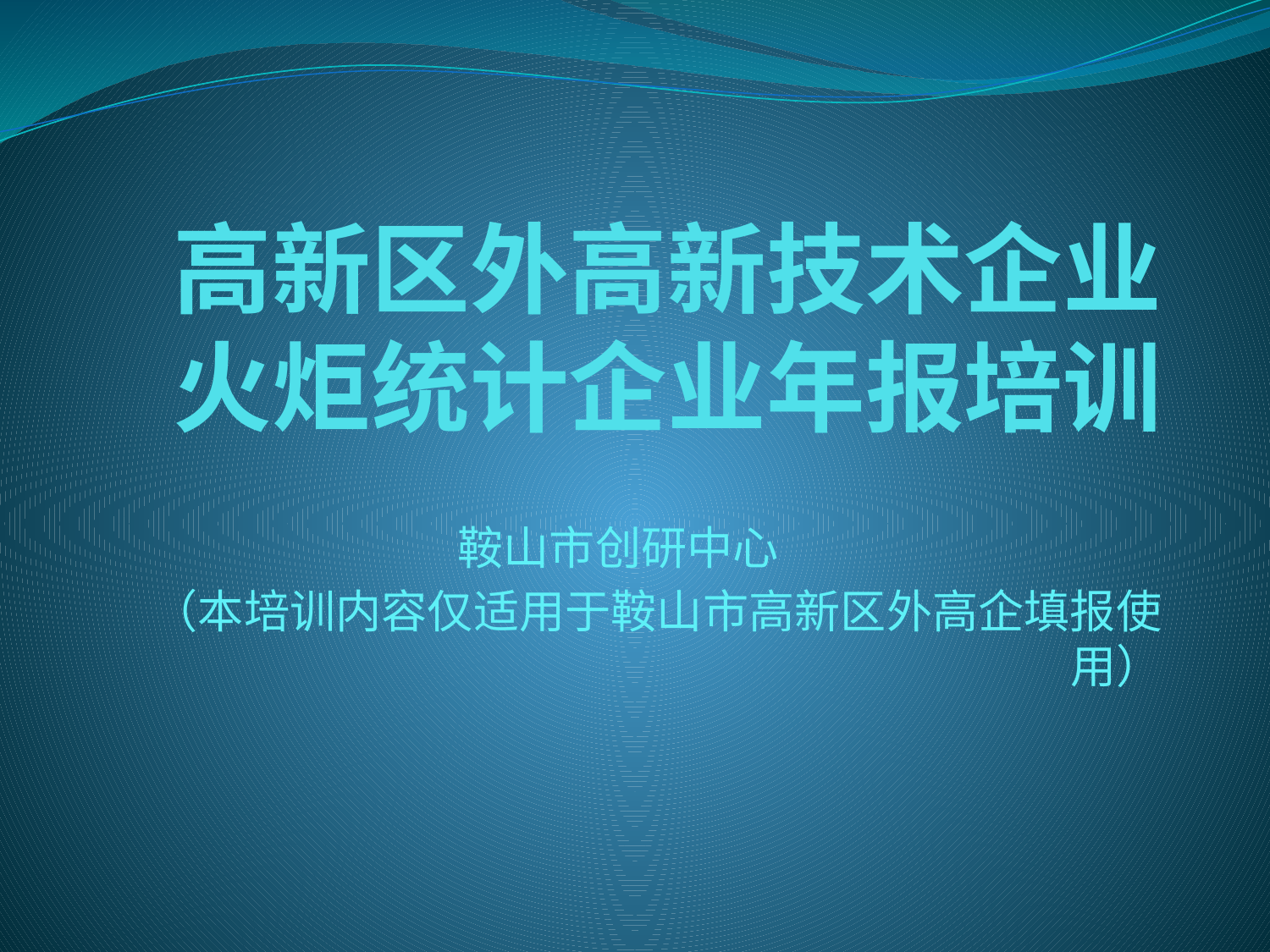

# 高新区外高新技术企业 火炬统计企业年报培训

鞍山市创研中心
（本培训内容仅适用于鞍山市高新区外高企填报使用）